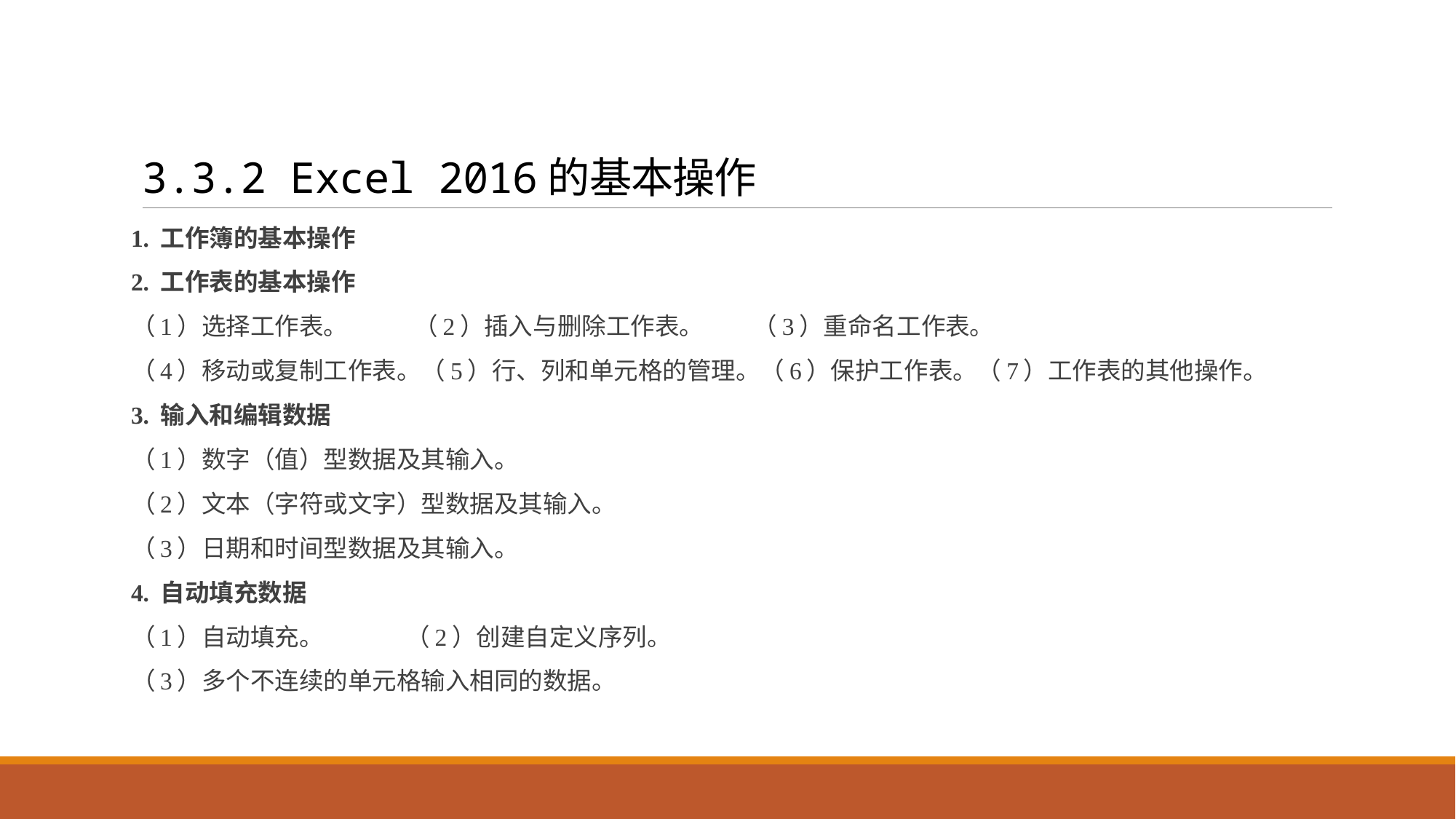

# 3.3.2 Excel 2016的基本操作
1. 工作簿的基本操作
2. 工作表的基本操作
（1）选择工作表。            （2）插入与删除工作表。         （3）重命名工作表。
（4）移动或复制工作表。（5）行、列和单元格的管理。（6）保护工作表。（7）工作表的其他操作。
3. 输入和编辑数据
（1）数字（值）型数据及其输入。
（2）文本（字符或文字）型数据及其输入。
（3）日期和时间型数据及其输入。
4. 自动填充数据
（1）自动填充。               （2）创建自定义序列。
（3）多个不连续的单元格输入相同的数据。